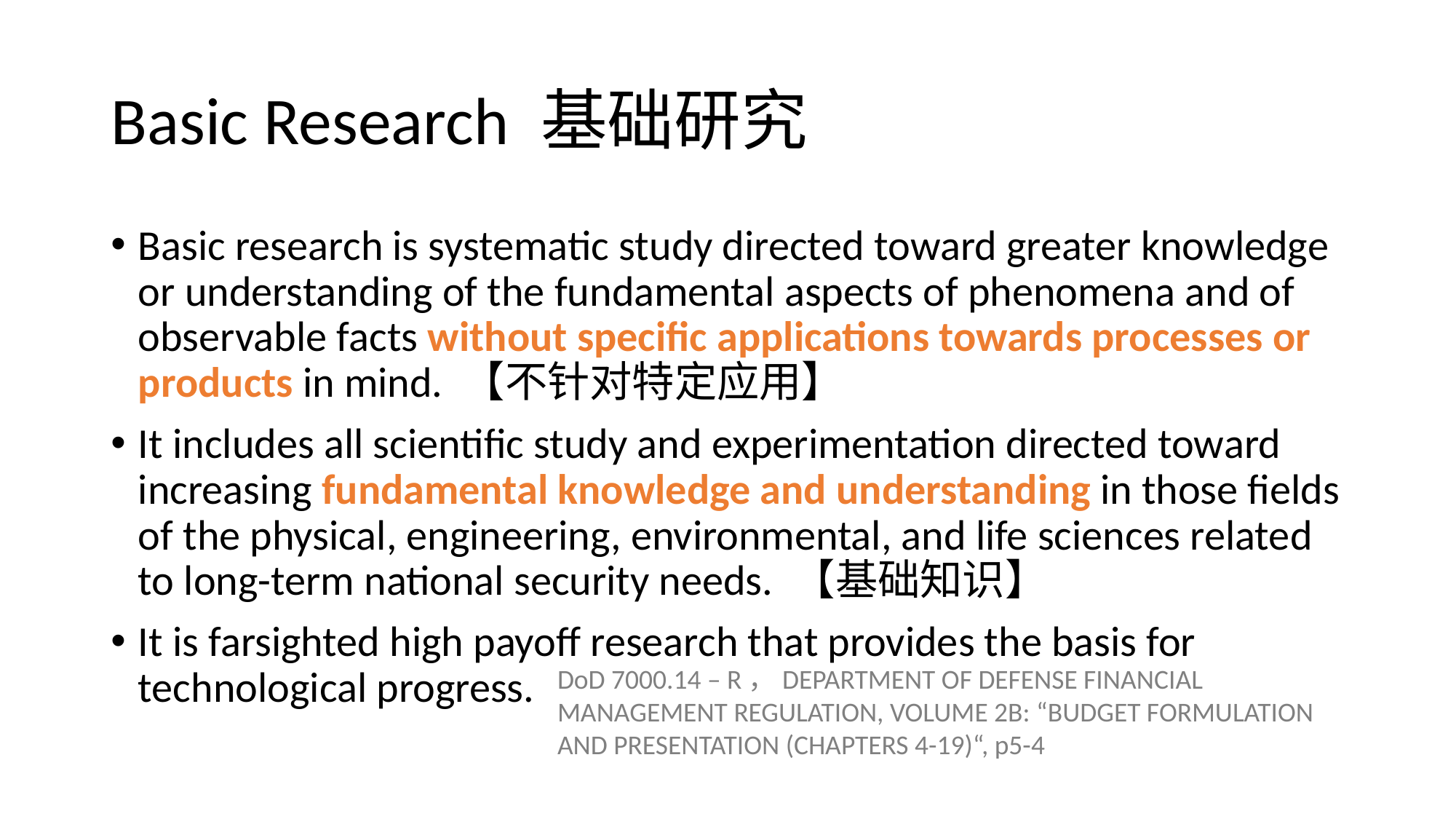

# Basic Research 基础研究
Basic research is systematic study directed toward greater knowledge or understanding of the fundamental aspects of phenomena and of observable facts without specific applications towards processes or products in mind. 【不针对特定应用】
It includes all scientific study and experimentation directed toward increasing fundamental knowledge and understanding in those fields of the physical, engineering, environmental, and life sciences related to long-term national security needs. 【基础知识】
It is farsighted high payoff research that provides the basis for technological progress.

DoD 7000.14 – R，DEPARTMENT OF DEFENSE FINANCIAL MANAGEMENT REGULATION, VOLUME 2B: “BUDGET FORMULATION AND PRESENTATION (CHAPTERS 4-19)“, p5-4